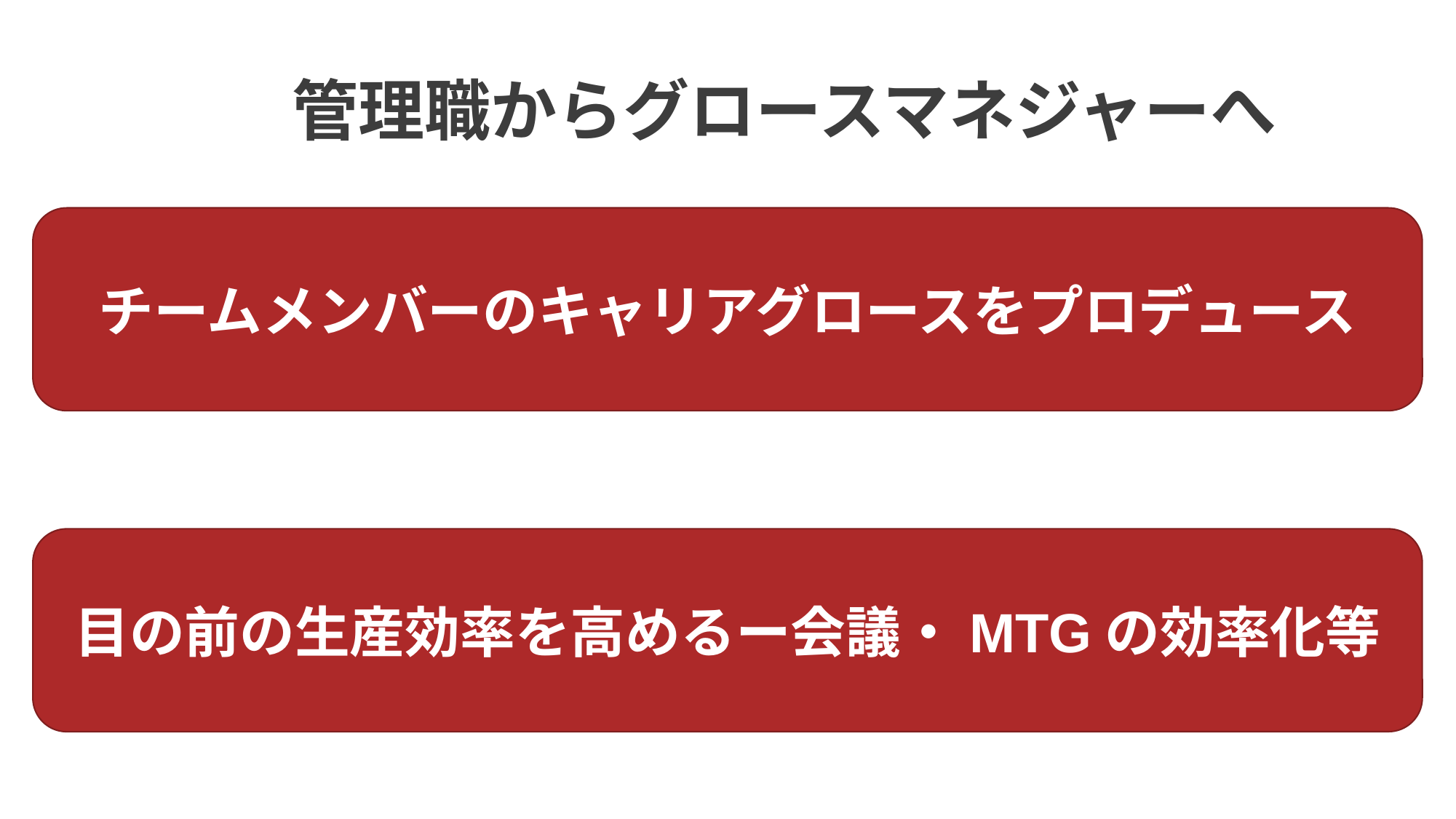

管理職からグロースマネジャーへ
チームメンバーのキャリアグロースをプロデュース
目の前の生産効率を高めるー会議・MTGの効率化等